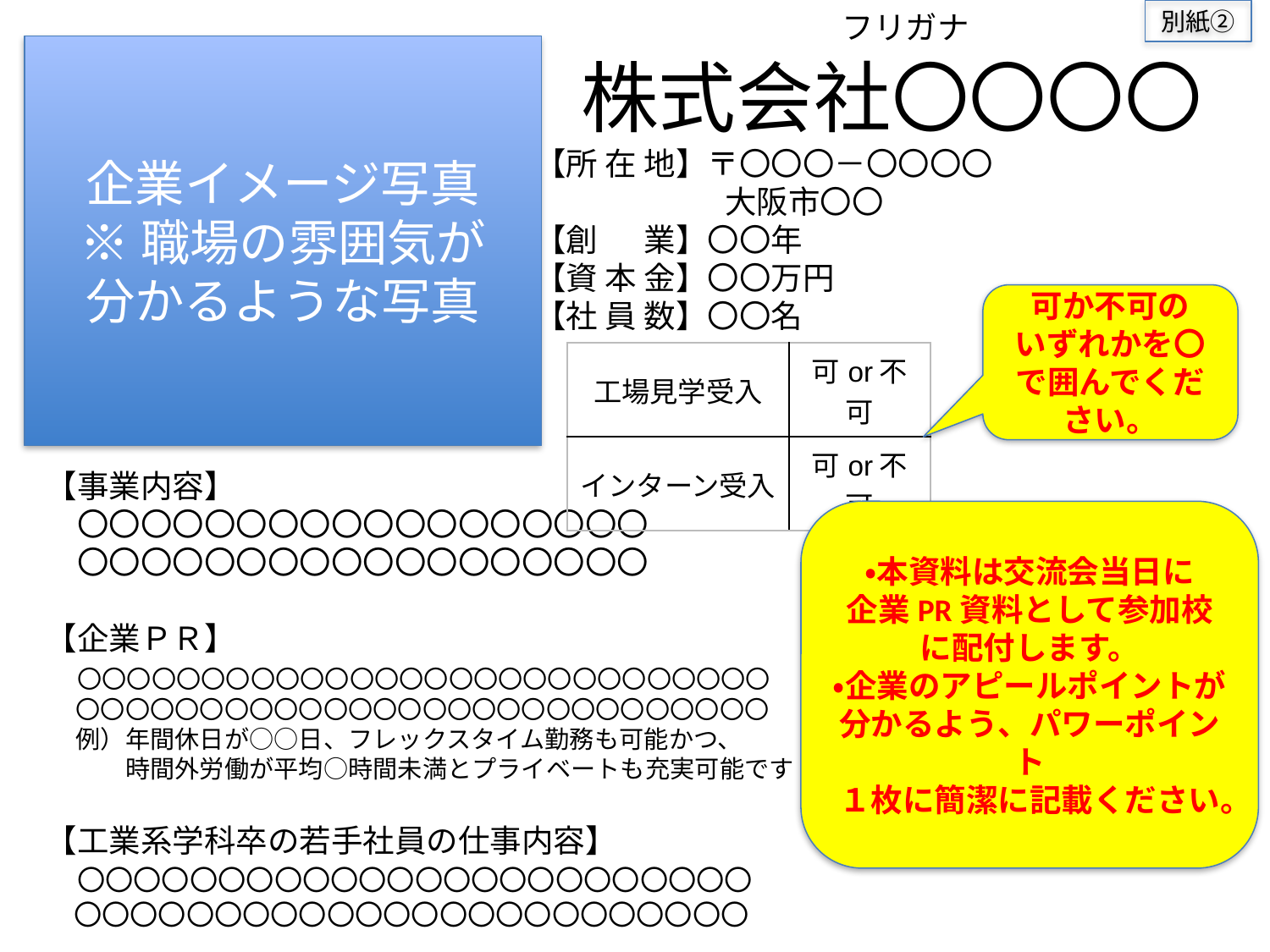

別紙②
フリガナ
企業イメージ写真
※職場の雰囲気が
分かるような写真
株式会社〇〇〇〇
【所 在 地】〒〇〇〇－〇〇〇〇
　　　　　　大阪市〇〇
【創　  業】〇〇年
【資 本 金】〇〇万円
【社 員 数】〇〇名
可か不可の
いずれかを〇で囲んでください。
| 工場見学受入 | 可or不可 |
| --- | --- |
| インターン受入 | 可or不可 |
【事業内容】
　〇〇〇〇〇〇〇〇〇〇〇〇〇〇〇〇〇〇
　〇〇〇〇〇〇〇〇〇〇〇〇〇〇〇〇〇〇

【企業ＰＲ】
　〇〇〇〇〇〇〇〇〇〇〇〇〇〇〇〇〇〇〇〇〇〇〇〇〇〇〇〇
　 〇〇〇〇〇〇〇〇〇〇〇〇〇〇〇〇〇〇〇〇〇〇〇〇〇〇〇〇
　 例）年間休日が○○日、フレックスタイム勤務も可能かつ、
　　　 時間外労働が平均○時間未満とプライベートも充実可能です

【工業系学科卒の若手社員の仕事内容】
　〇〇〇〇〇〇〇〇〇〇〇〇〇〇〇〇〇〇〇〇〇〇〇〇
　〇〇〇〇〇〇〇〇〇〇〇〇〇〇〇〇〇〇〇〇〇〇〇〇

・本資料は交流会当日に
企業PR資料として参加校に配付します。
・企業のアピールポイントが分かるよう、パワーポイント
１枚に簡潔に記載ください。